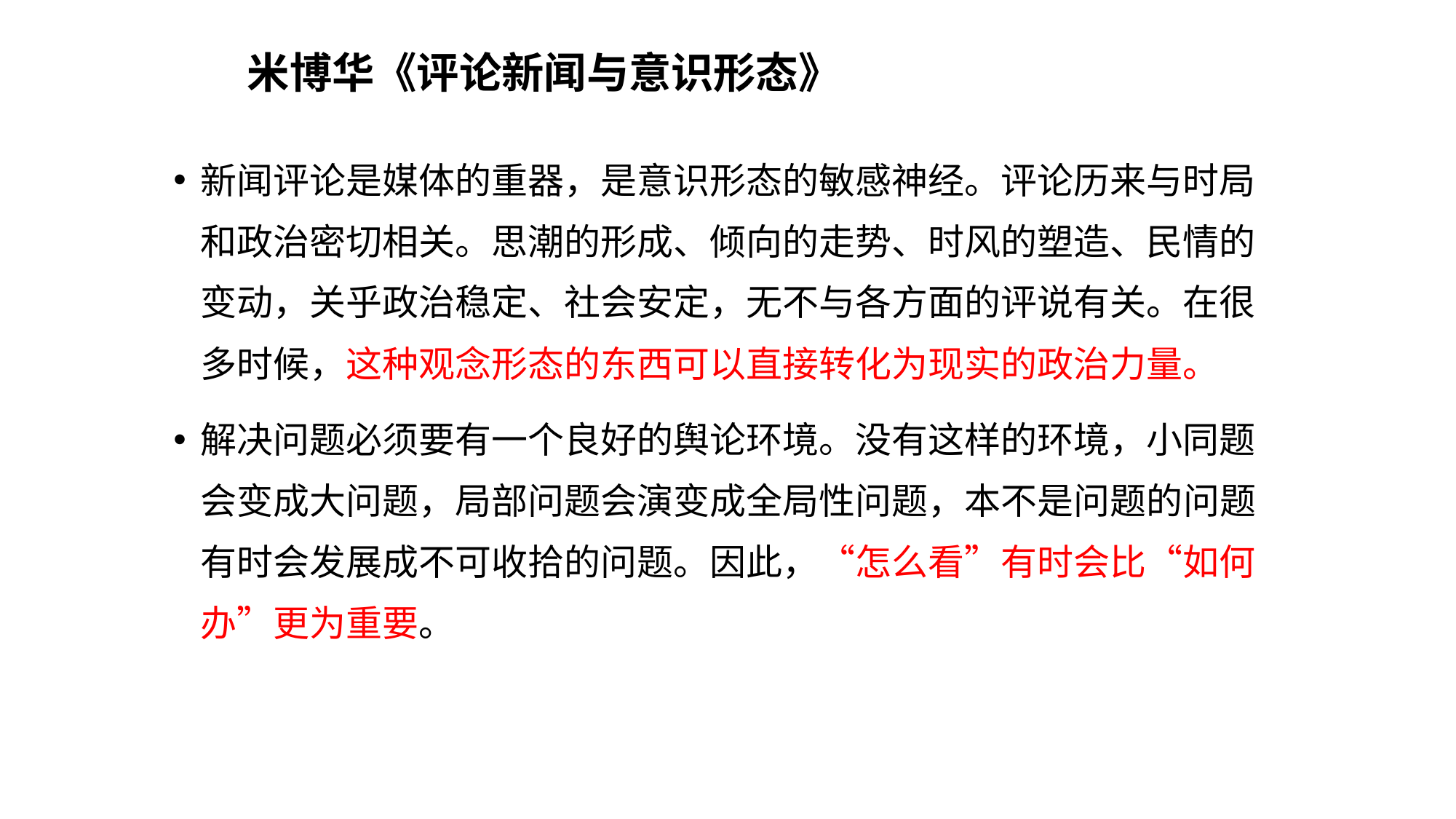

# 米博华《评论新闻与意识形态》
新闻评论是媒体的重器，是意识形态的敏感神经。评论历来与时局和政治密切相关。思潮的形成、倾向的走势、时风的塑造、民情的变动，关乎政治稳定、社会安定，无不与各方面的评说有关。在很多时候，这种观念形态的东西可以直接转化为现实的政治力量。
解决问题必须要有一个良好的舆论环境。没有这样的环境，小同题会变成大问题，局部问题会演变成全局性问题，本不是问题的问题有时会发展成不可收拾的问题。因此，“怎么看”有时会比“如何办”更为重要。